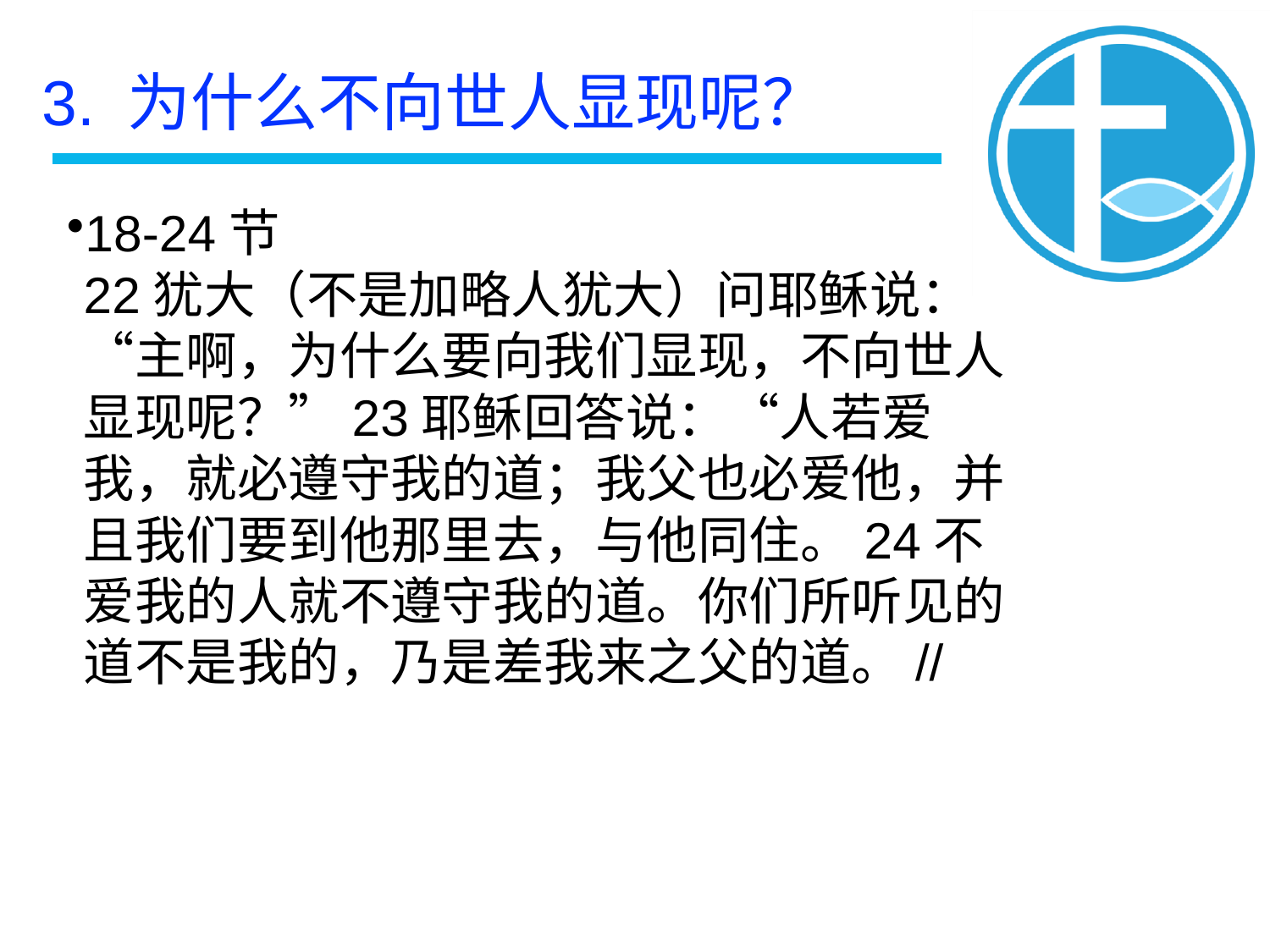

3. 为什么不向世人显现呢？
18-24节
22犹大（不是加略人犹大）问耶稣说：“主啊，为什么要向我们显现，不向世人显现呢？”23耶稣回答说：“人若爱我，就必遵守我的道；我父也必爱他，并且我们要到他那里去，与他同住。24不爱我的人就不遵守我的道。你们所听见的道不是我的，乃是差我来之父的道。//